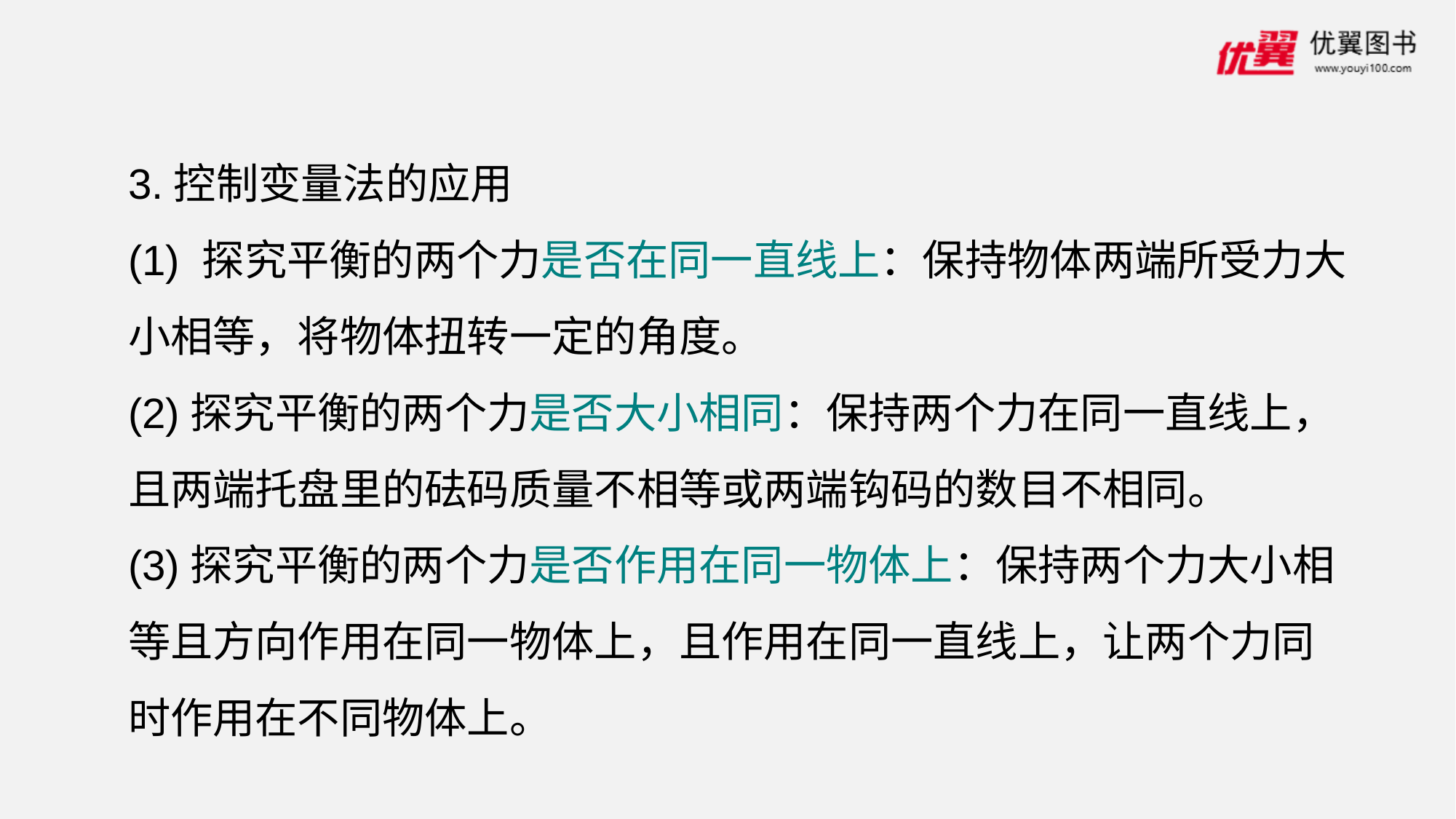

3.控制变量法的应用
(1) 探究平衡的两个力是否在同一直线上：保持物体两端所受力大小相等，将物体扭转一定的角度。
(2)探究平衡的两个力是否大小相同：保持两个力在同一直线上，且两端托盘里的砝码质量不相等或两端钩码的数目不相同。
(3)探究平衡的两个力是否作用在同一物体上：保持两个力大小相等且方向作用在同一物体上，且作用在同一直线上，让两个力同时作用在不同物体上。